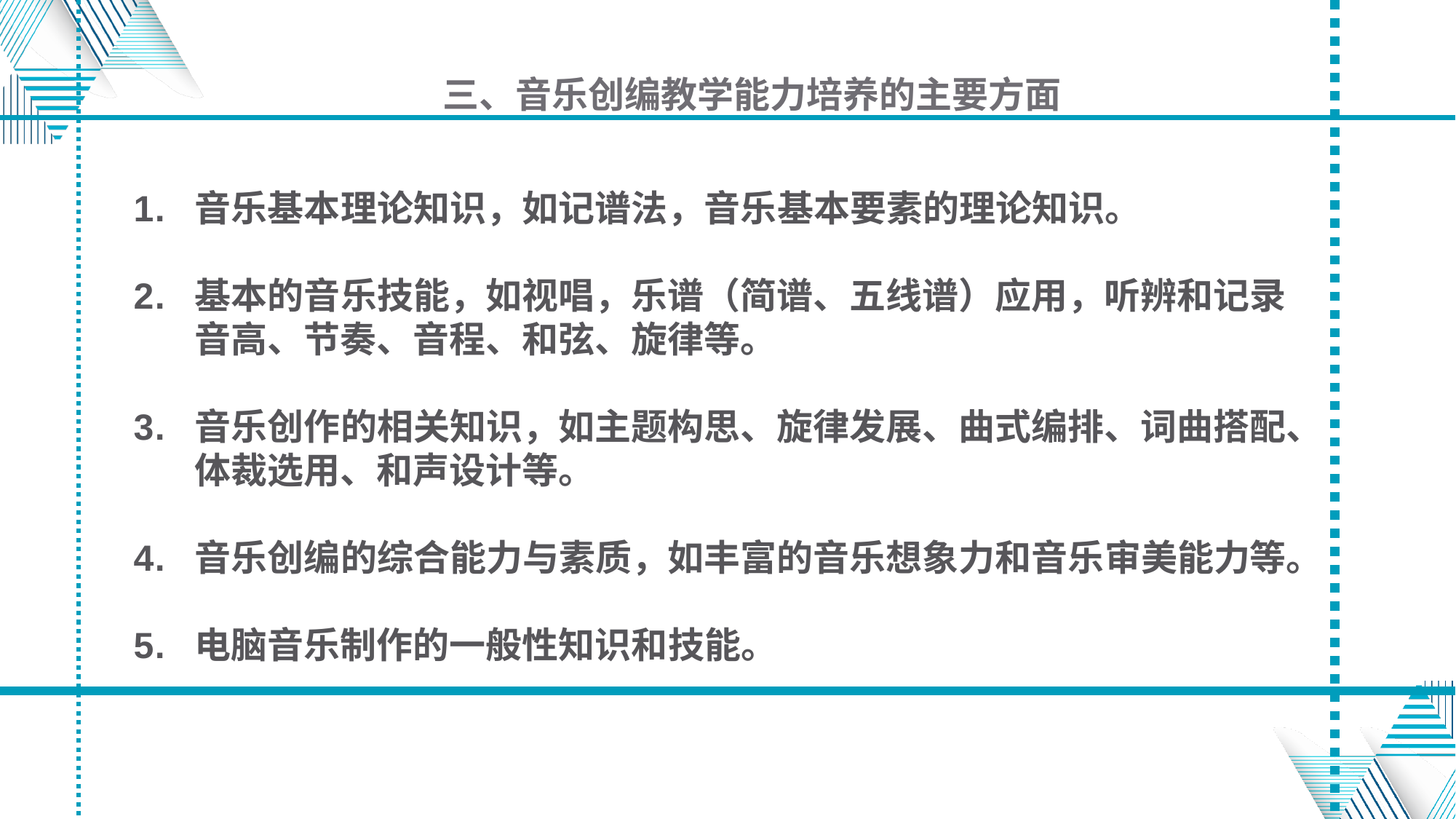

三、音乐创编教学能力培养的主要方面
音乐基本理论知识，如记谱法，音乐基本要素的理论知识。

基本的音乐技能，如视唱，乐谱（简谱、五线谱）应用，听辨和记录音高、节奏、音程、和弦、旋律等。

音乐创作的相关知识，如主题构思、旋律发展、曲式编排、词曲搭配、体裁选用、和声设计等。

音乐创编的综合能力与素质，如丰富的音乐想象力和音乐审美能力等。

电脑音乐制作的一般性知识和技能。